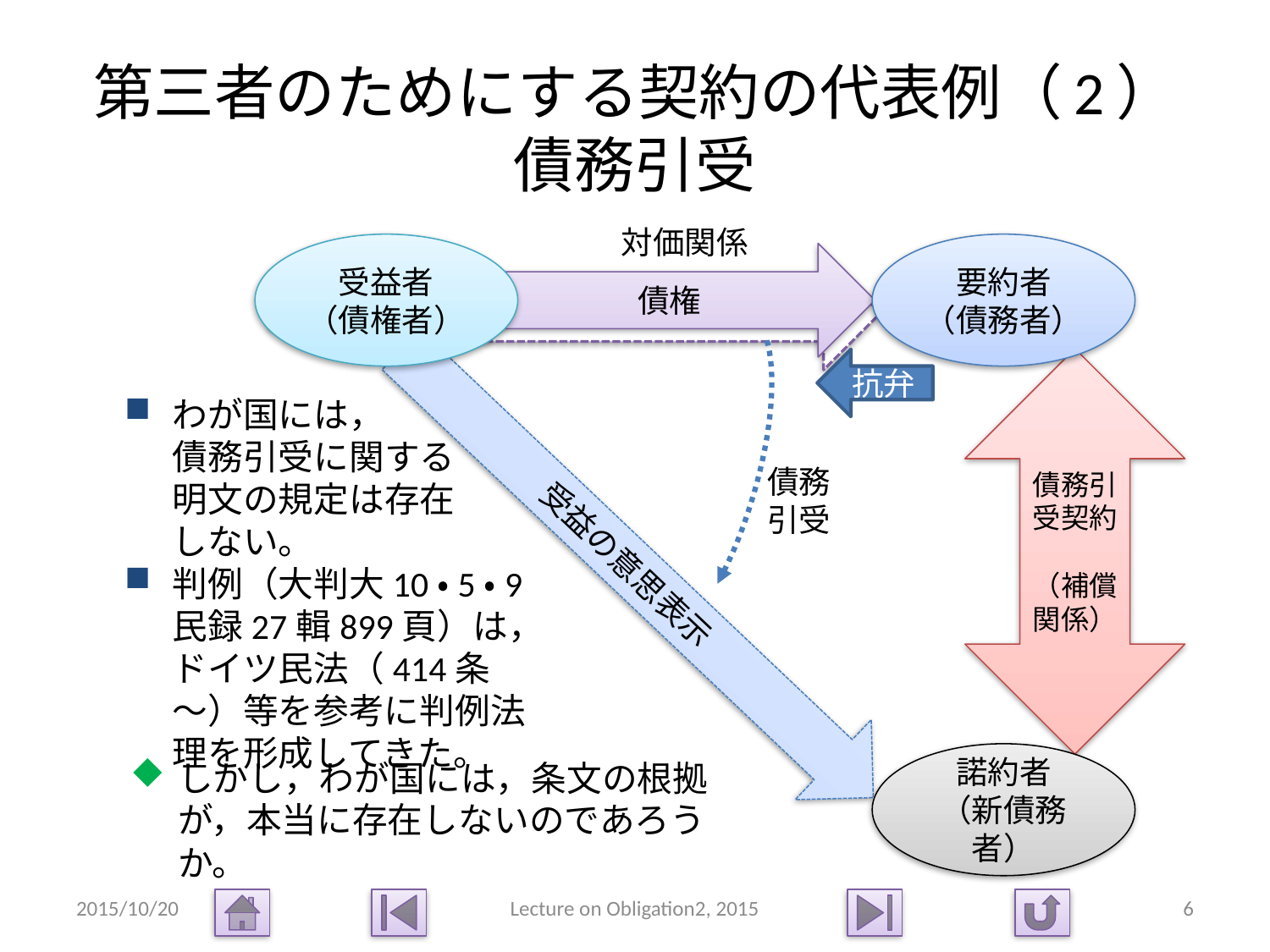

# 第三者のためにする契約の代表例（2）債務引受
対価関係
受益者
（債権者）
要約者
（債務者）
　　　　　　　債権
債権

債務引受契約

（補償
関係）
抗弁
わが国には，
債務引受に関する
明文の規定は存在
しない。
判例（大判大10・5・9民録27輯899頁）は，ドイツ民法（414条～）等を参考に判例法理を形成してきた。
債務
引受
受益の意思表示
諾約者
（新債務者）
しかし，わが国には，条文の根拠が，本当に存在しないのであろうか。
2015/10/20
Lecture on Obligation2, 2015
6